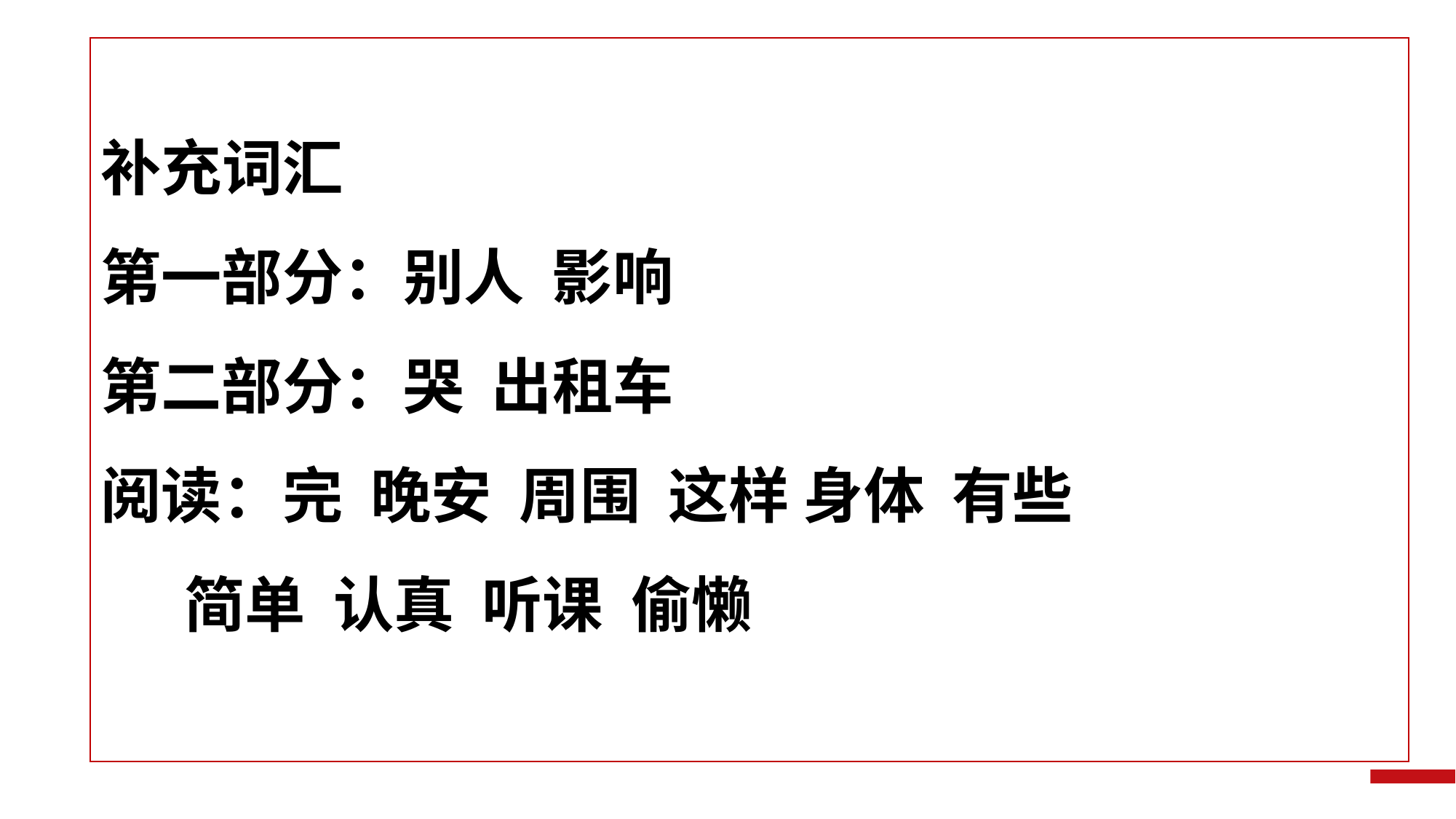

补充词汇
第一部分：别人  影响
第二部分：哭  出租车
阅读：完  晚安  周围  这样 身体  有些
     简单  认真  听课  偷懒